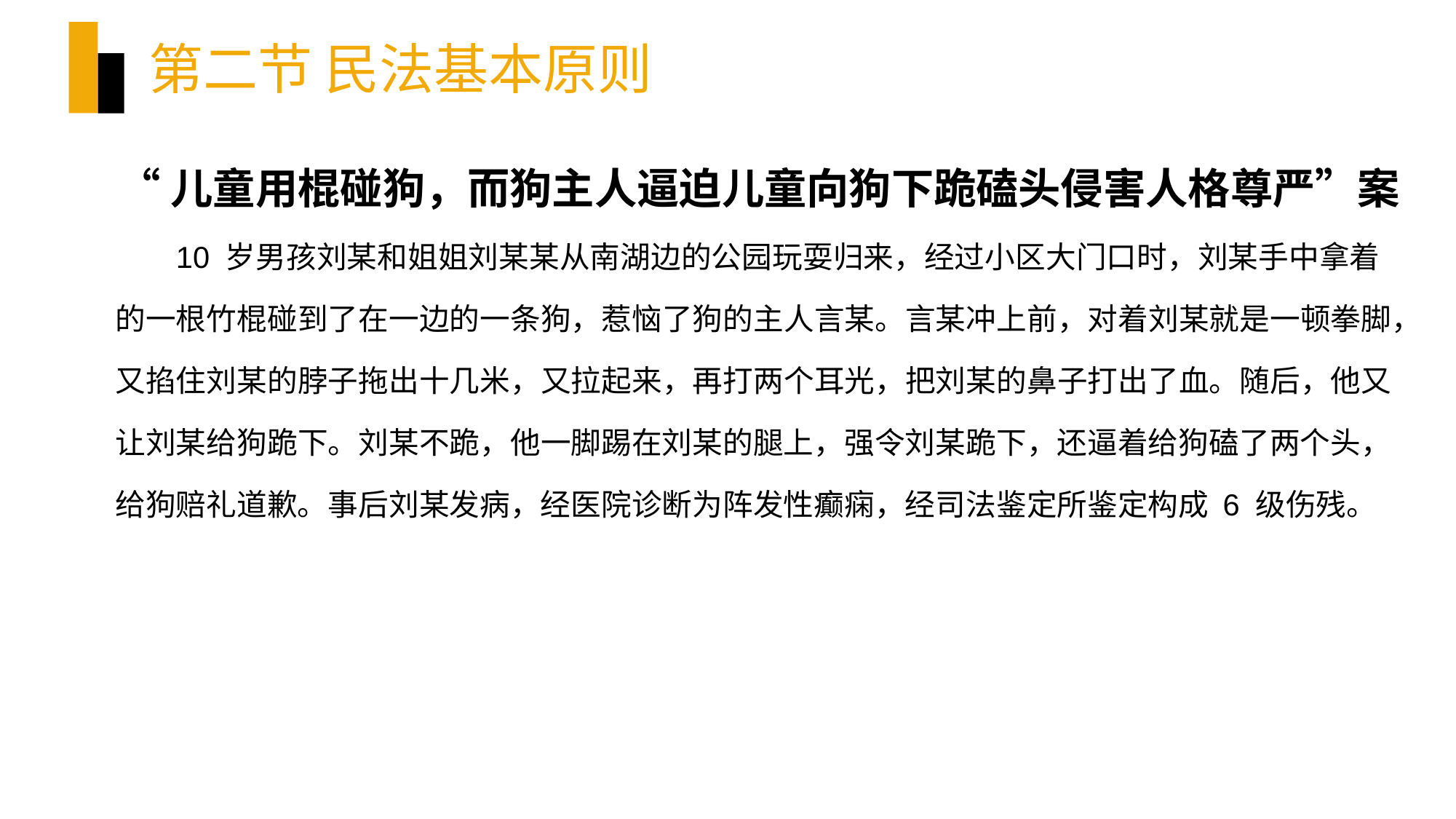

# 第二节 民法基本原则
“儿童用棍碰狗，而狗主人逼迫儿童向狗下跪磕头侵害人格尊严”案
10 岁男孩刘某和姐姐刘某某从南湖边的公园玩耍归来，经过小区大门口时，刘某手中拿着的一根竹棍碰到了在一边的一条狗，惹恼了狗的主人言某。言某冲上前，对着刘某就是一顿拳脚，又掐住刘某的脖子拖出十几米，又拉起来，再打两个耳光，把刘某的鼻子打出了血。随后，他又让刘某给狗跪下。刘某不跪，他一脚踢在刘某的腿上，强令刘某跪下，还逼着给狗磕了两个头，给狗赔礼道歉。事后刘某发病，经医院诊断为阵发性癫痫，经司法鉴定所鉴定构成 6 级伤残。